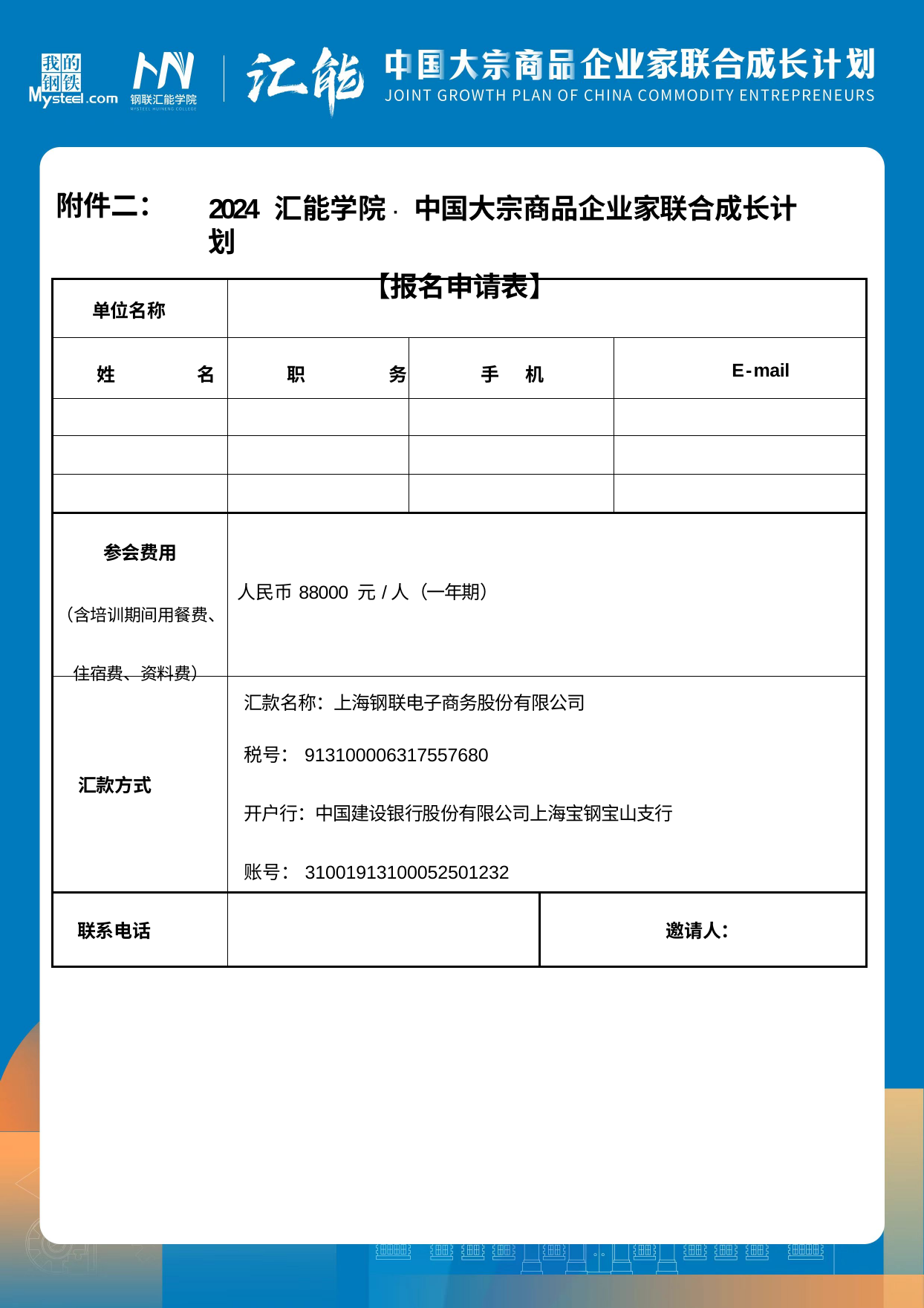

2024 汇能学院·中国大宗商品企业家联合成长计划
【报名申请表】
附件二：
| 单位名称 |  |  |  |  |
| --- | --- | --- | --- | --- |
| 姓 名 | 职 务 | 手 机 |  | E-mail |
|  |  |  |  |  |
|  |  |  |  |  |
|  |  |  |  |  |
| 参会费用 （含培训期间用餐费、住宿费、资料费） | 人民币88000 元/人（一年期） |  |  |  |
| 汇款方式 | 汇款名称：上海钢联电子商务股份有限公司 税号：913100006317557680 开户行：中国建设银行股份有限公司上海宝钢宝山支行账号：31001913100052501232 |  |  |  |
| 联系电话 |  |  | 邀请人： |  |